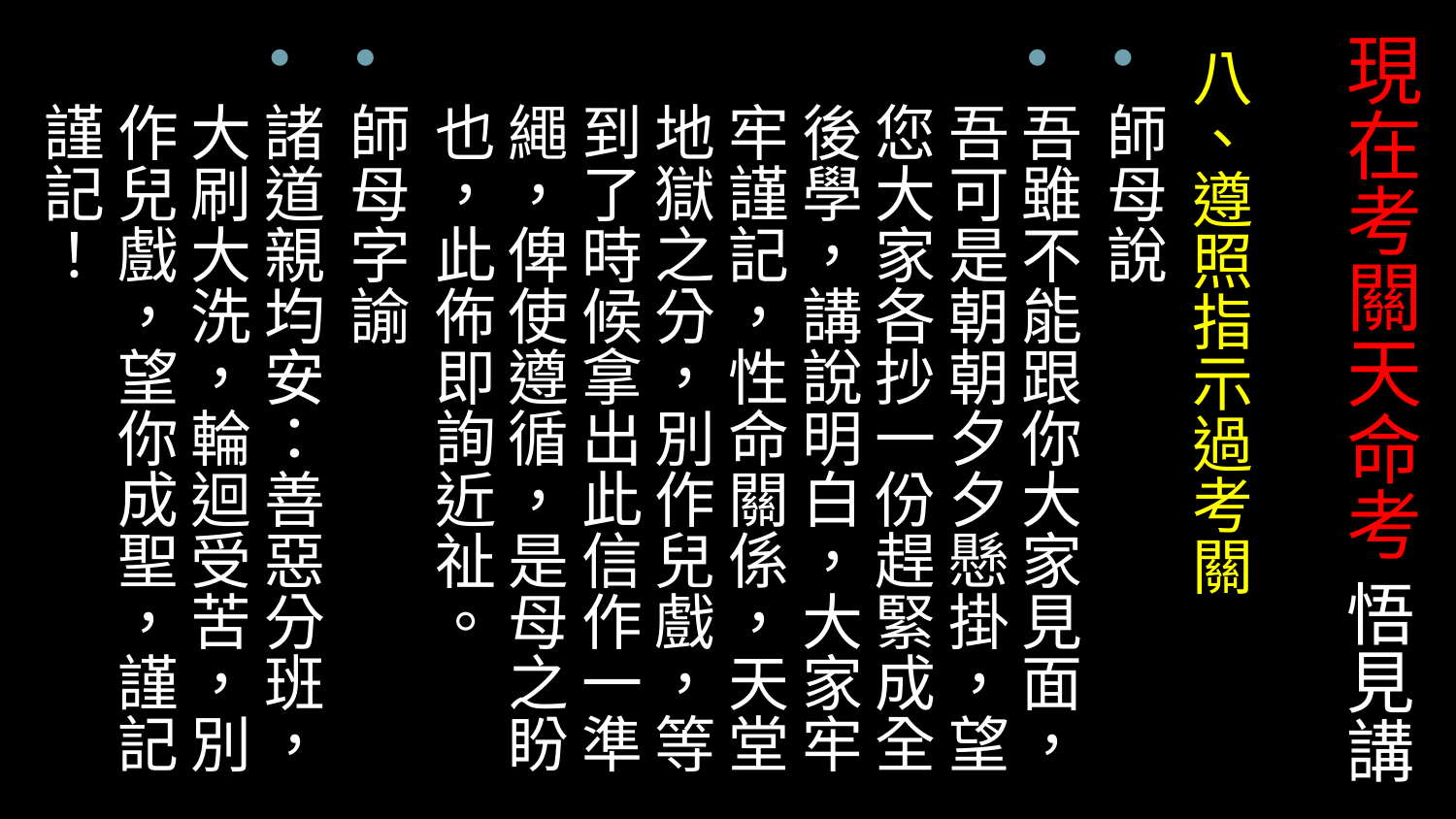

# 現在考關天命考 悟見講
八、遵照指示過考關
師母說
吾雖不能跟你大家見面，吾可是朝朝夕夕懸掛，望您大家各抄一份趕緊成全後學，講說明白，大家牢牢謹記，性命關係，天堂地獄之分，別作兒戲，等到了時候拿出此信作一準繩，俾使遵循，是母之盼也，此佈即詢近祉。
師母字諭
諸道親均安：善惡分班，大刷大洗，輪迴受苦，別作兒戲，望你成聖，謹記謹記！